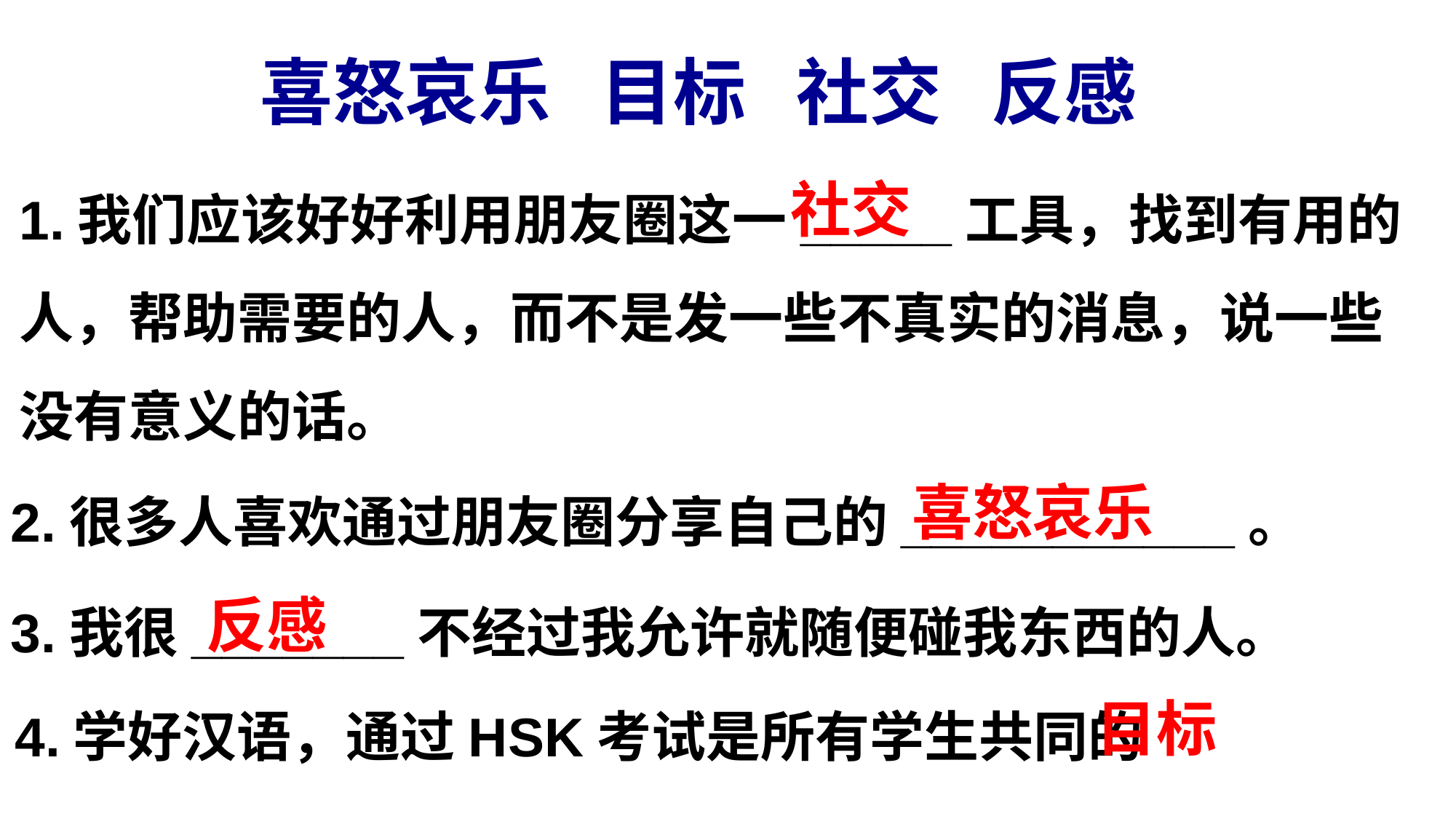

喜怒哀乐   目标   社交   反感
社交
1.我们应该好好利用朋友圈这一_____工具，找到有用的人，帮助需要的人，而不是发一些不真实的消息，说一些没有意义的话。
喜怒哀乐
2.很多人喜欢通过朋友圈分享自己的___________。
反感
3.我很_______不经过我允许就随便碰我东西的人。
目标
4.学好汉语，通过HSK考试是所有学生共同的_______。